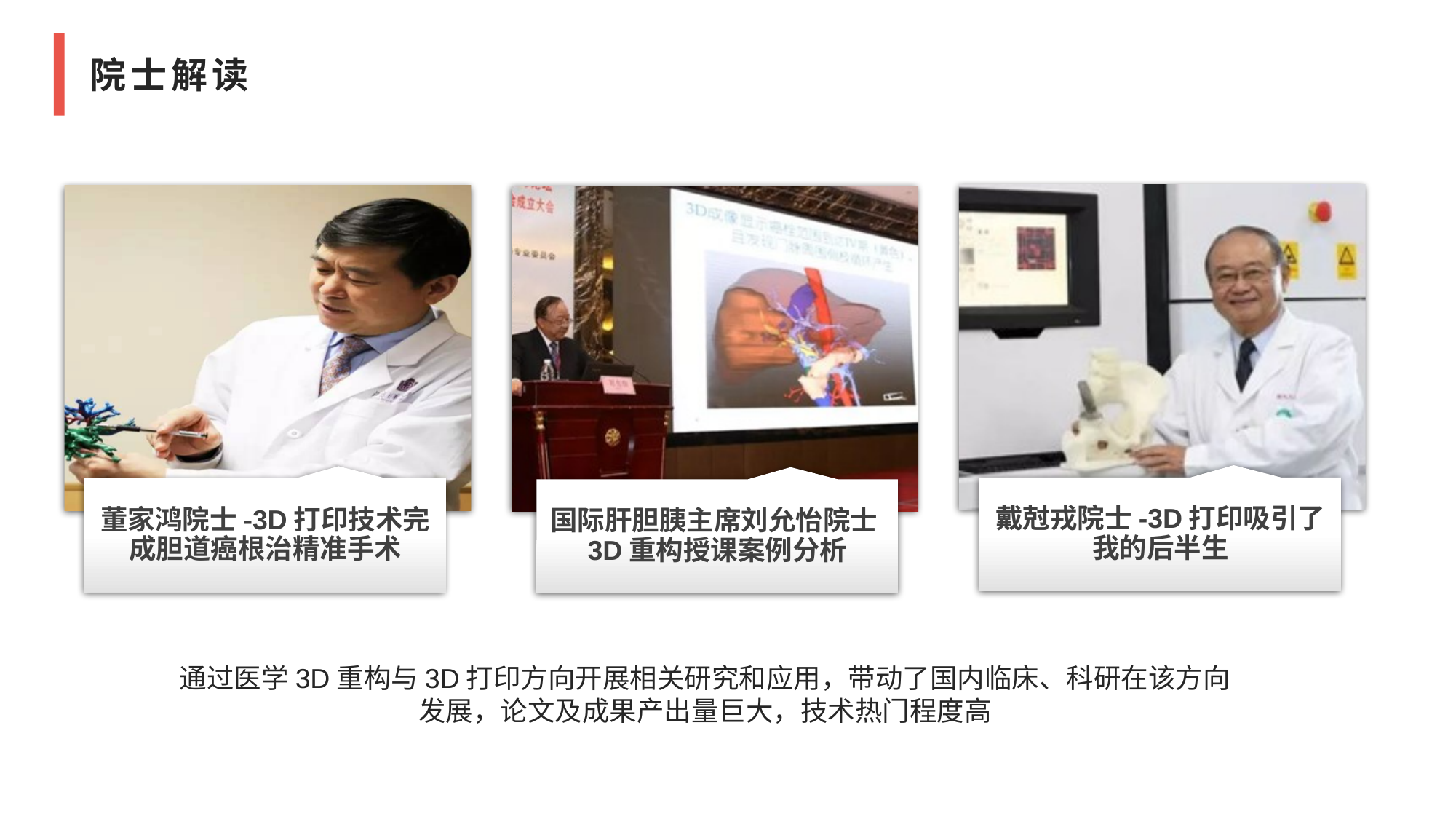

院士解读
董家鸿院士-3D打印技术完成胆道癌根治精准手术
国际肝胆胰主席刘允怡院士3D重构授课案例分析
戴尅戎院士-3D打印吸引了我的后半生
通过医学3D重构与3D打印方向开展相关研究和应用，带动了国内临床、科研在该方向发展，论文及成果产出量巨大，技术热门程度高